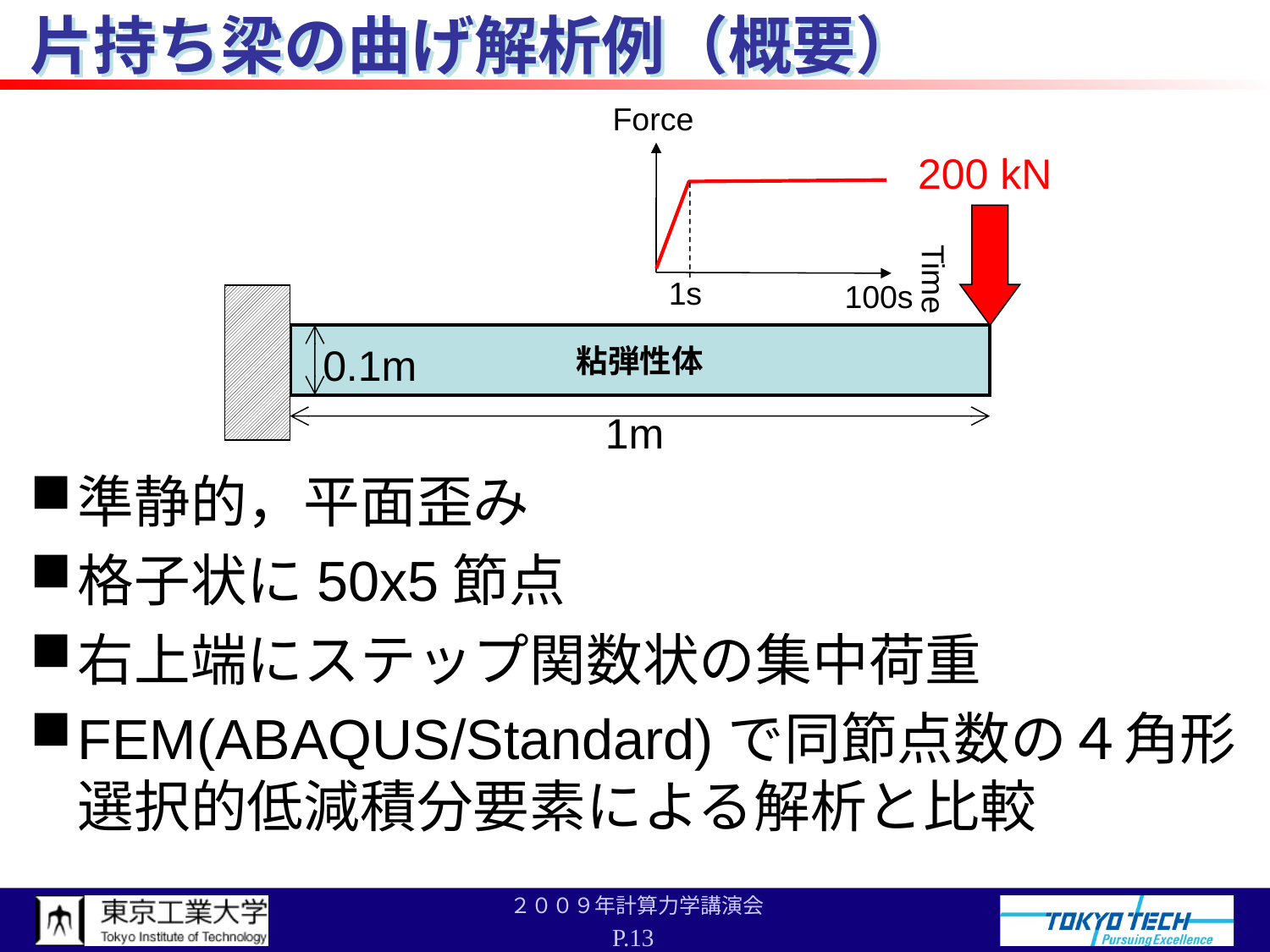

# 片持ち梁の曲げ解析例（概要）
Force

Time
1s
100s

200 kN

粘弾性体
0.1m
1m

準静的，平面歪み
格子状に50x5節点
右上端にステップ関数状の集中荷重
FEM(ABAQUS/Standard)で同節点数の４角形選択的低減積分要素による解析と比較